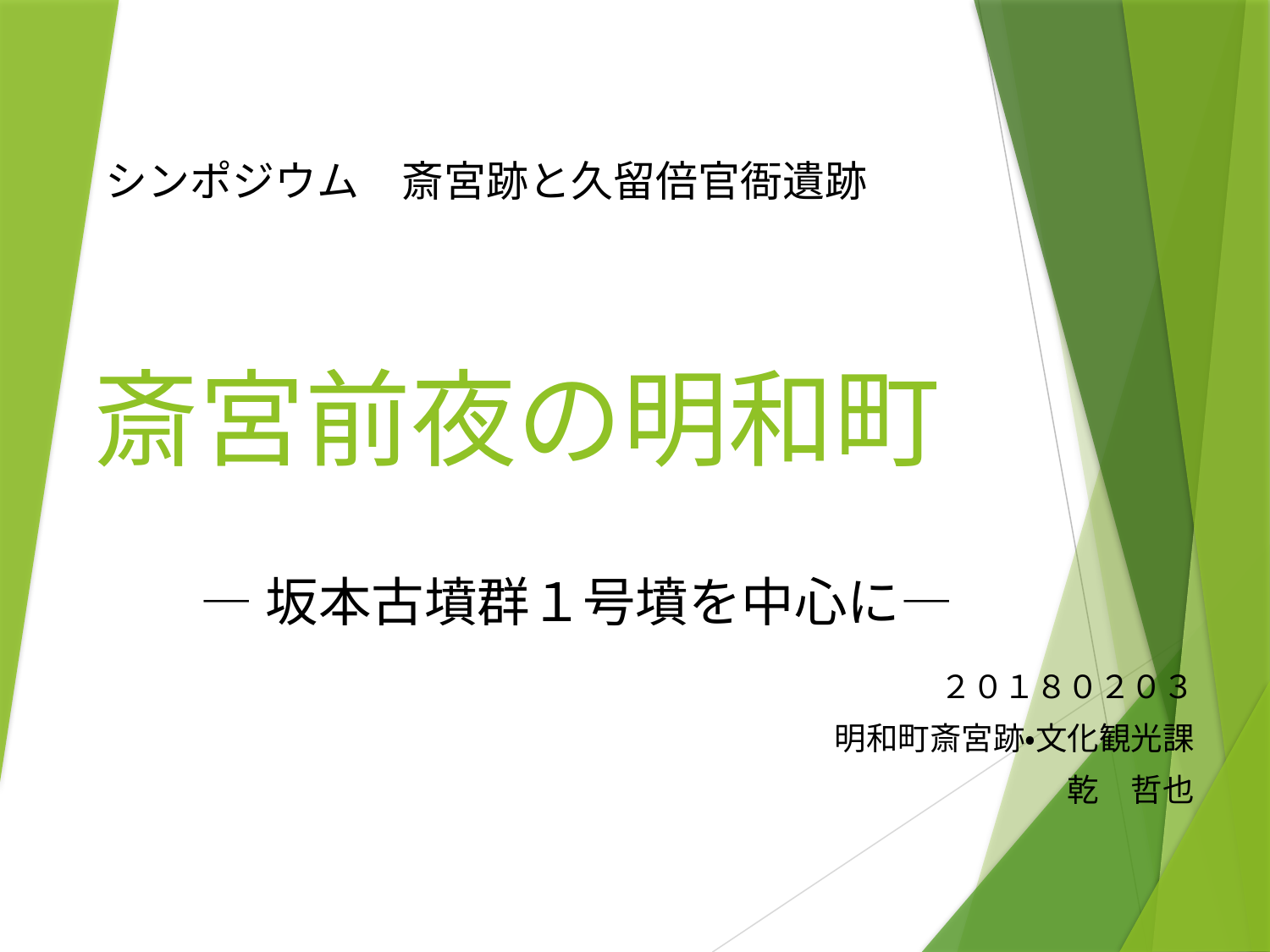

シンポジウム　斎宮跡と久留倍官衙遺跡
# 斎宮前夜の明和町
―坂本古墳群１号墳を中心に―
２０１８０２０３
明和町斎宮跡・文化観光課
　　乾　哲也